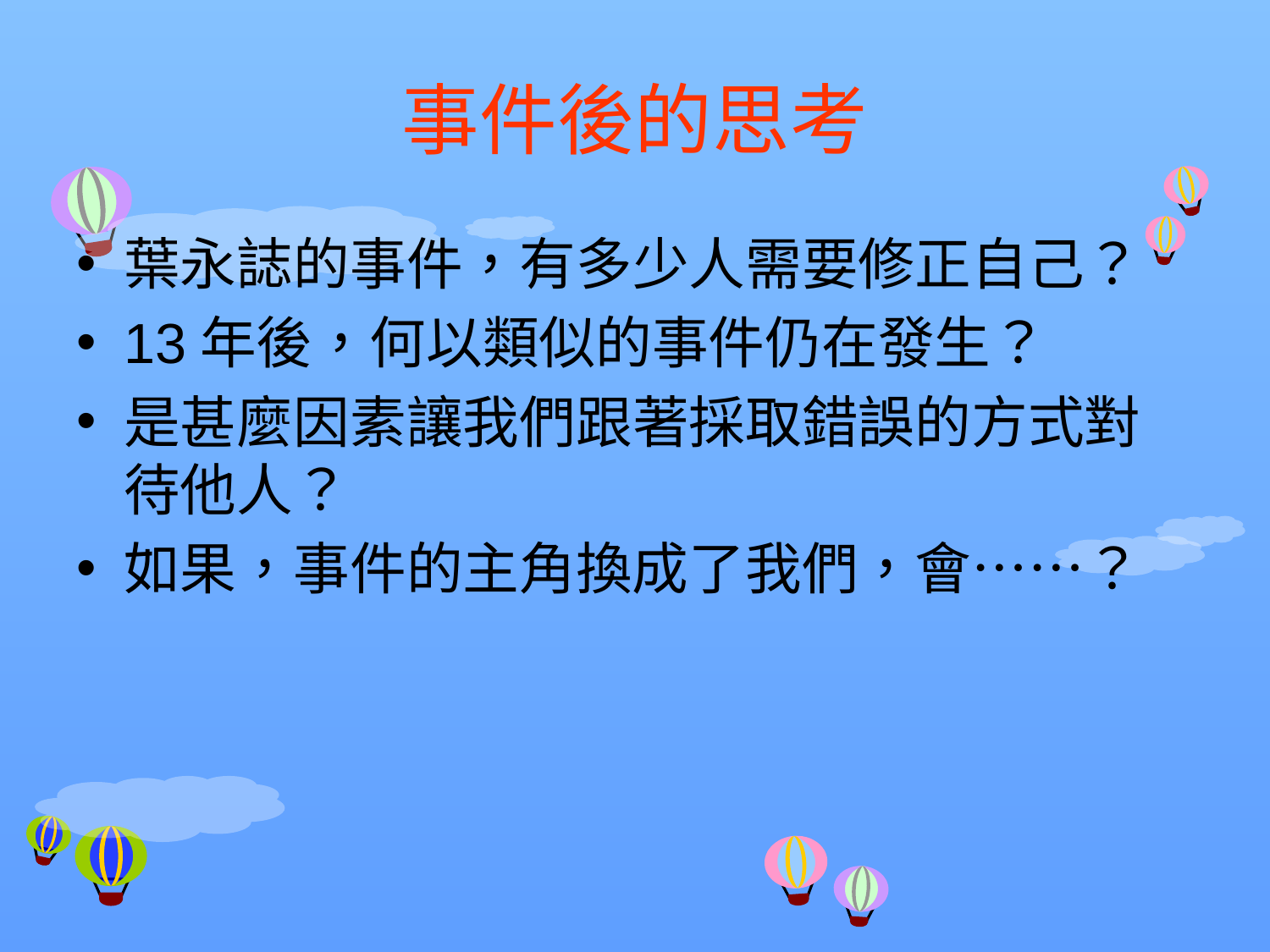

# 事件後的思考
葉永誌的事件，有多少人需要修正自己？
13年後，何以類似的事件仍在發生？
是甚麼因素讓我們跟著採取錯誤的方式對待他人？
如果，事件的主角換成了我們，會……？